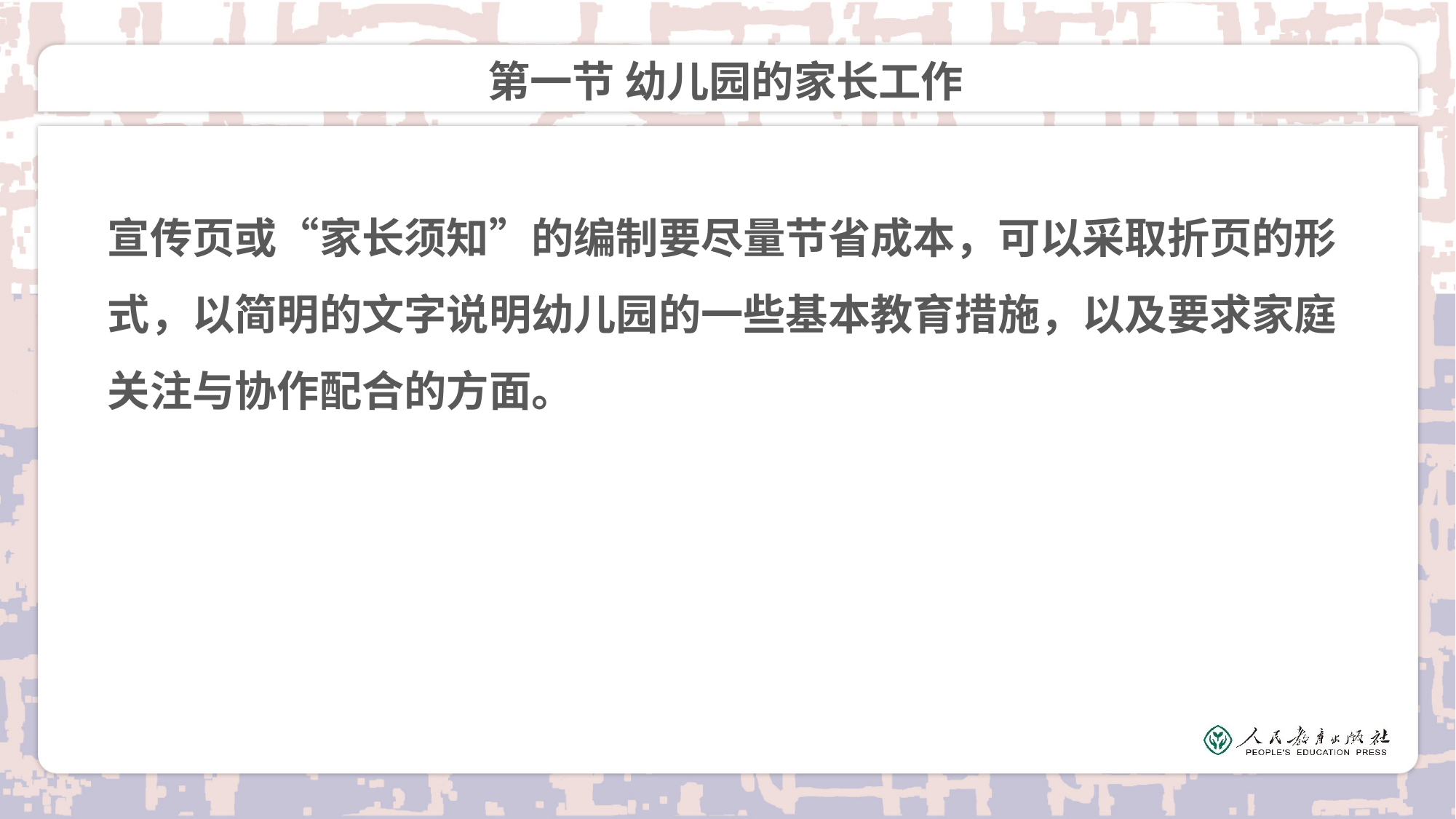

# 第一节 幼儿园的家长工作
宣传页或“家长须知”的编制要尽量节省成本，可以采取折页的形式，以简明的文字说明幼儿园的一些基本教育措施，以及要求家庭关注与协作配合的方面。